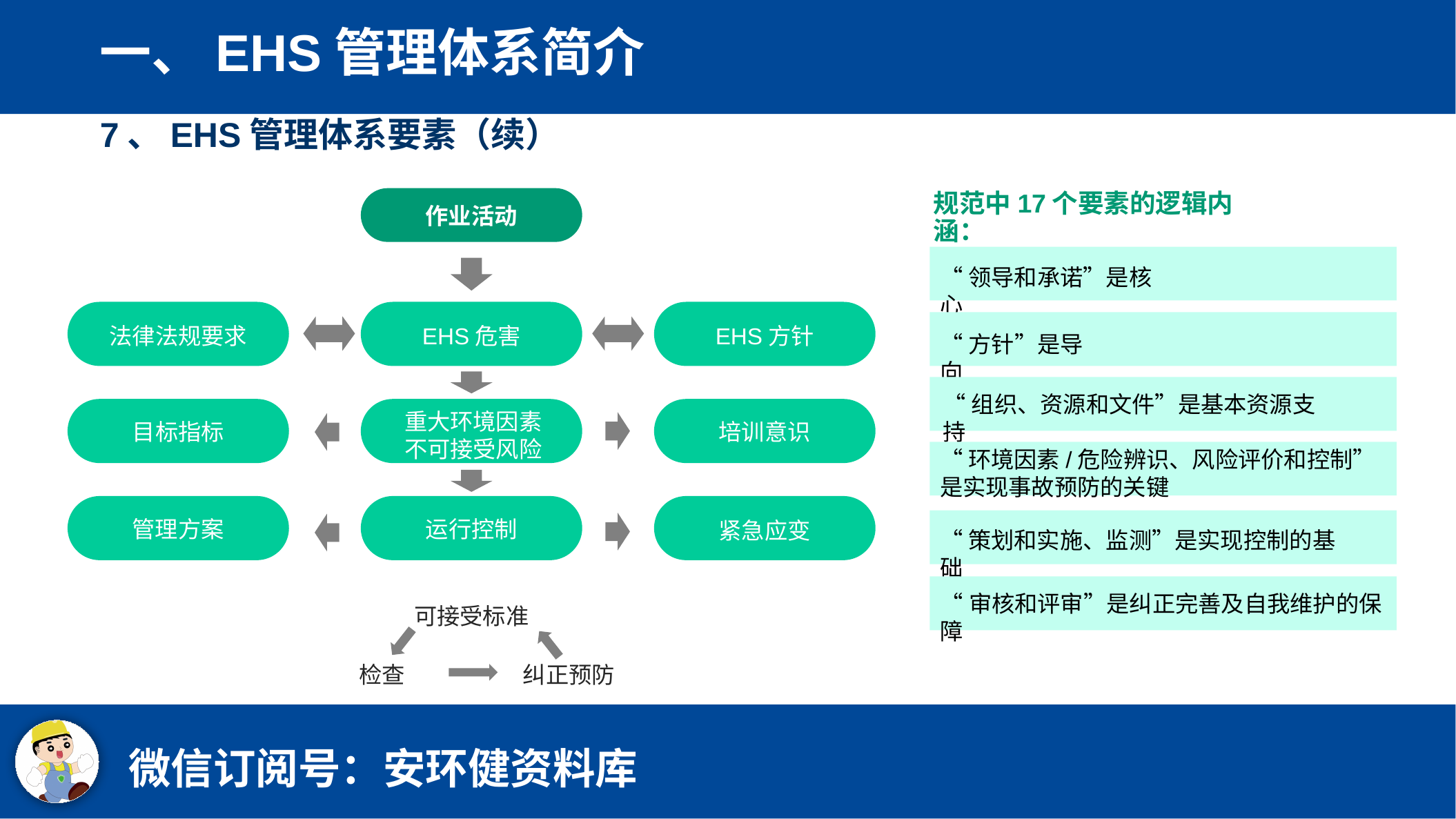

一、EHS管理体系简介
7、EHS管理体系要素（续）
规范中17个要素的逻辑内涵：

作业活动

“领导和承诺”是核心

法律法规要求

EHS危害

EHS方针
“方针”是导向

“组织、资源和文件”是基本资源支持

重大环境因素
不可接受风险
目标指标
培训意识

“环境因素/危险辨识、风险评价和控制”是实现事故预防的关键

管理方案
运行控制

紧急应变

“策划和实施、监测”是实现控制的基础

“审核和评审”是纠正完善及自我维护的保障
可接受标准

检查
纠正预防